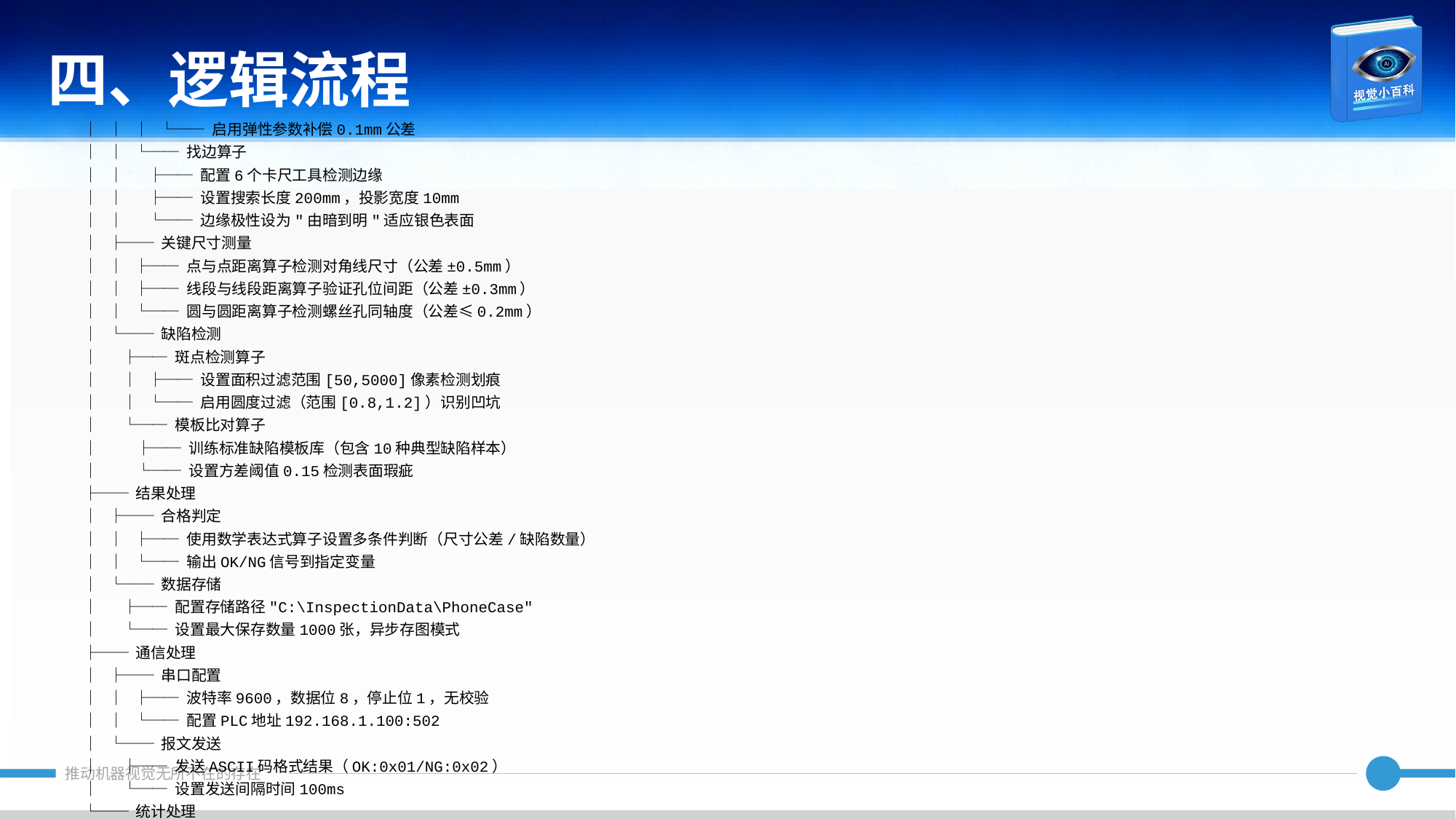

四、逻辑流程

│   │   │   └── 启用弹性参数补偿0.1mm公差
│   │   └── 找边算子
│   │       ├── 配置6个卡尺工具检测边缘
│   │       ├── 设置搜索长度200mm，投影宽度10mm
│   │       └── 边缘极性设为"由暗到明"适应银色表面
│   ├── 关键尺寸测量
│   │   ├── 点与点距离算子检测对角线尺寸（公差±0.5mm）
│   │   ├── 线段与线段距离算子验证孔位间距（公差±0.3mm）
│   │   └── 圆与圆距离算子检测螺丝孔同轴度（公差≤0.2mm）
│   └── 缺陷检测
│       ├── 斑点检测算子
│       │   ├── 设置面积过滤范围[50,5000]像素检测划痕
│       │   └── 启用圆度过滤（范围[0.8,1.2]）识别凹坑
│       └── 模板比对算子
│           ├── 训练标准缺陷模板库（包含10种典型缺陷样本）
│           └── 设置方差阈值0.15检测表面瑕疵
├── 结果处理
│   ├── 合格判定
│   │   ├── 使用数学表达式算子设置多条件判断（尺寸公差/缺陷数量）
│   │   └── 输出OK/NG信号到指定变量
│   └── 数据存储
│       ├── 配置存储路径"C:\InspectionData\PhoneCase"
│       └── 设置最大保存数量1000张，异步存图模式
├── 通信处理
│   ├── 串口配置
│   │   ├── 波特率9600，数据位8，停止位1，无校验
│   │   └── 配置PLC地址192.168.1.100:502
│   └── 报文发送
│       ├── 发送ASCII码格式结果（OK:0x01/NG:0x02）
│       └── 设置发送间隔时间100ms
└── 统计处理
    ├── CPK统计
    │   ├── 设置采样周期300次/组
    │   └── 配置CPK计算参数（USL=+0.5mm, LSL=-0.5mm）
    └── 良率统计
        ├── 启用统计功能算子
        └── 设置重置周期为每小时统计一次
10